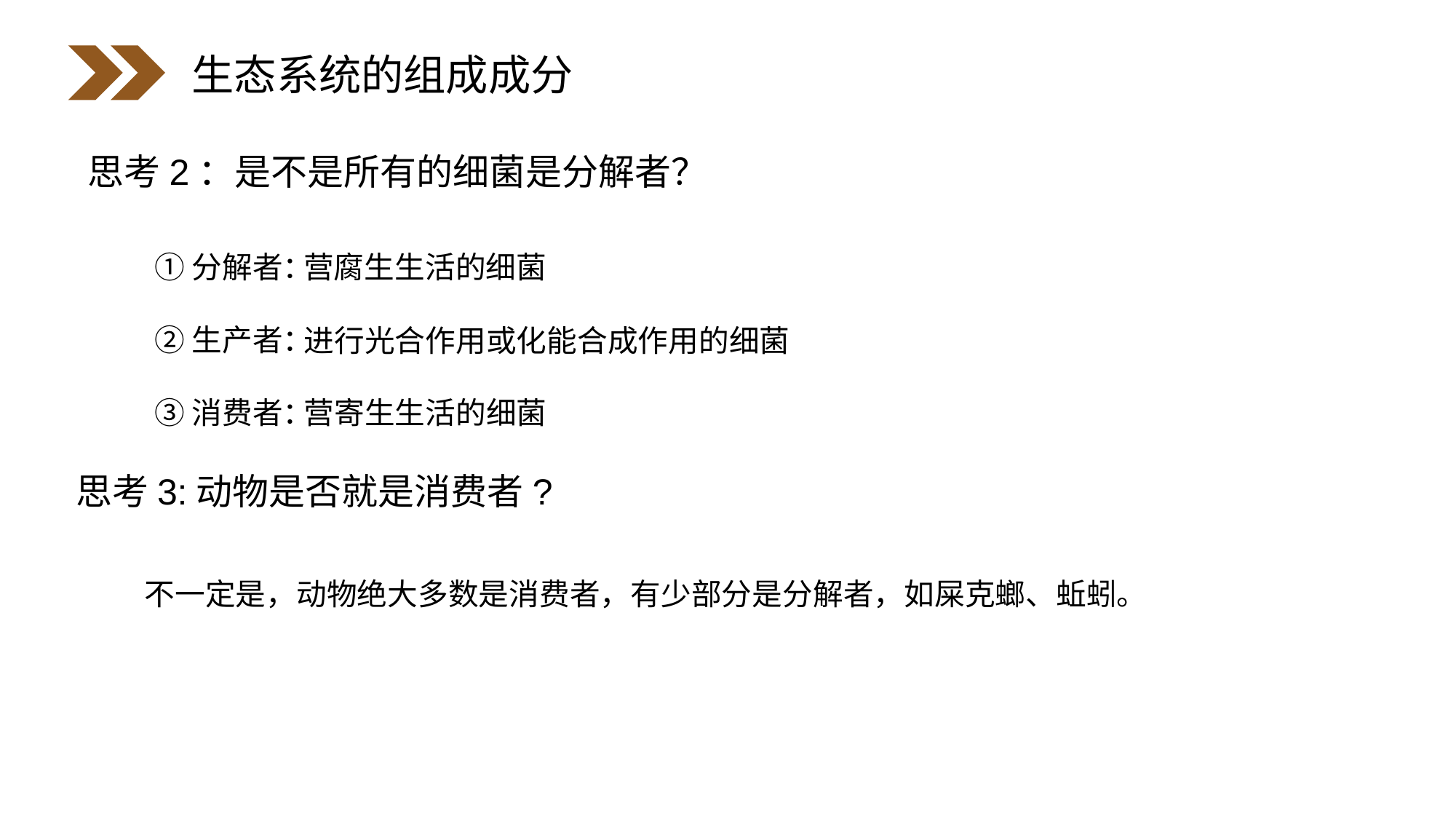

生态系统的组成成分
思考2：是不是所有的细菌是分解者？
①分解者：

②生产者：

③消费者：
营腐生生活的细菌
进行光合作用或化能合成作用的细菌
营寄生生活的细菌
思考3:动物是否就是消费者?
不一定是，动物绝大多数是消费者，有少部分是分解者，如屎克螂、蚯蚓。